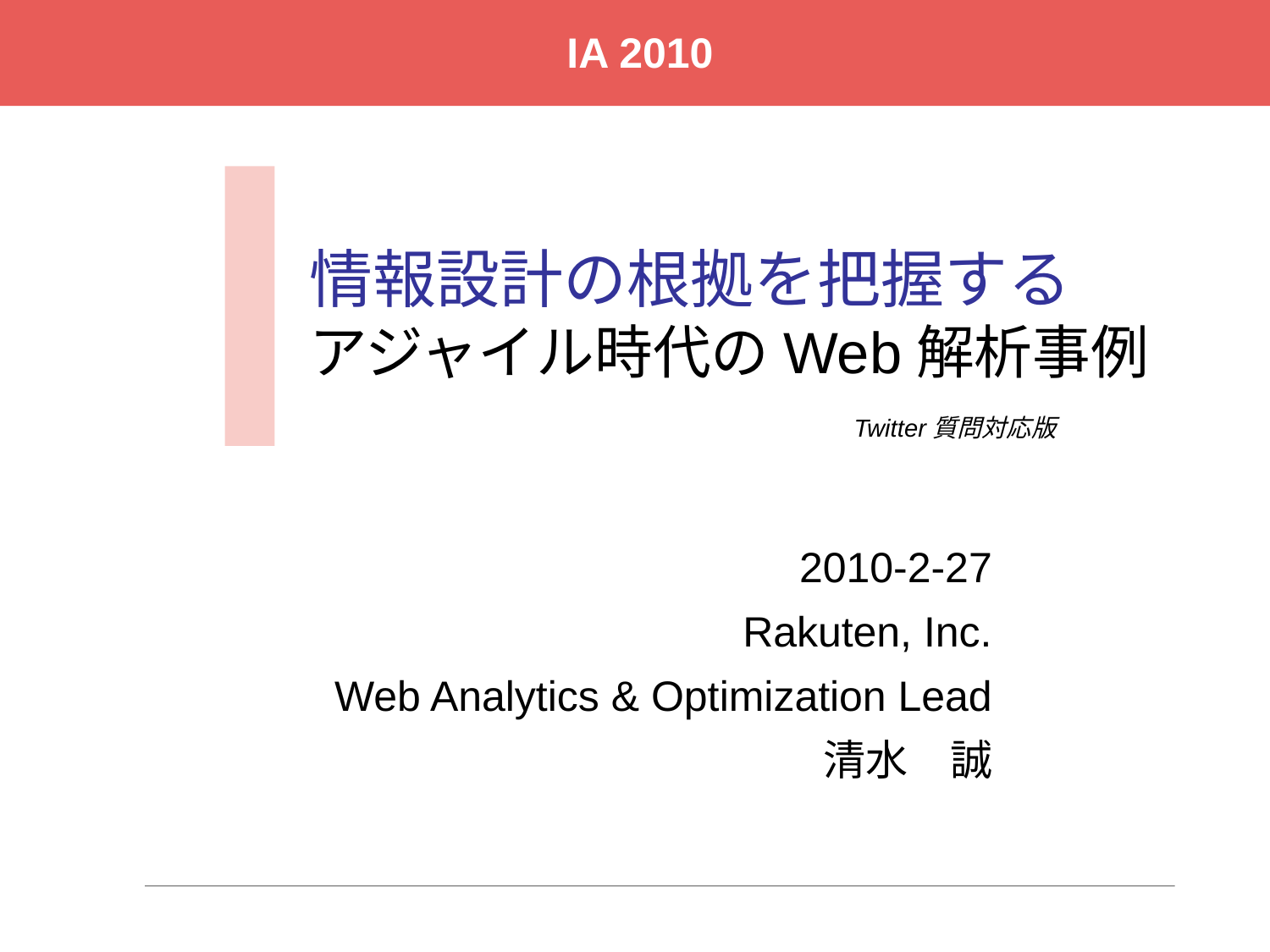

# 情報設計の根拠を把握する アジャイル時代のWeb解析事例
Twitter質問対応版
2010-2-27
Rakuten, Inc.
Web Analytics & Optimization Lead
清水　誠